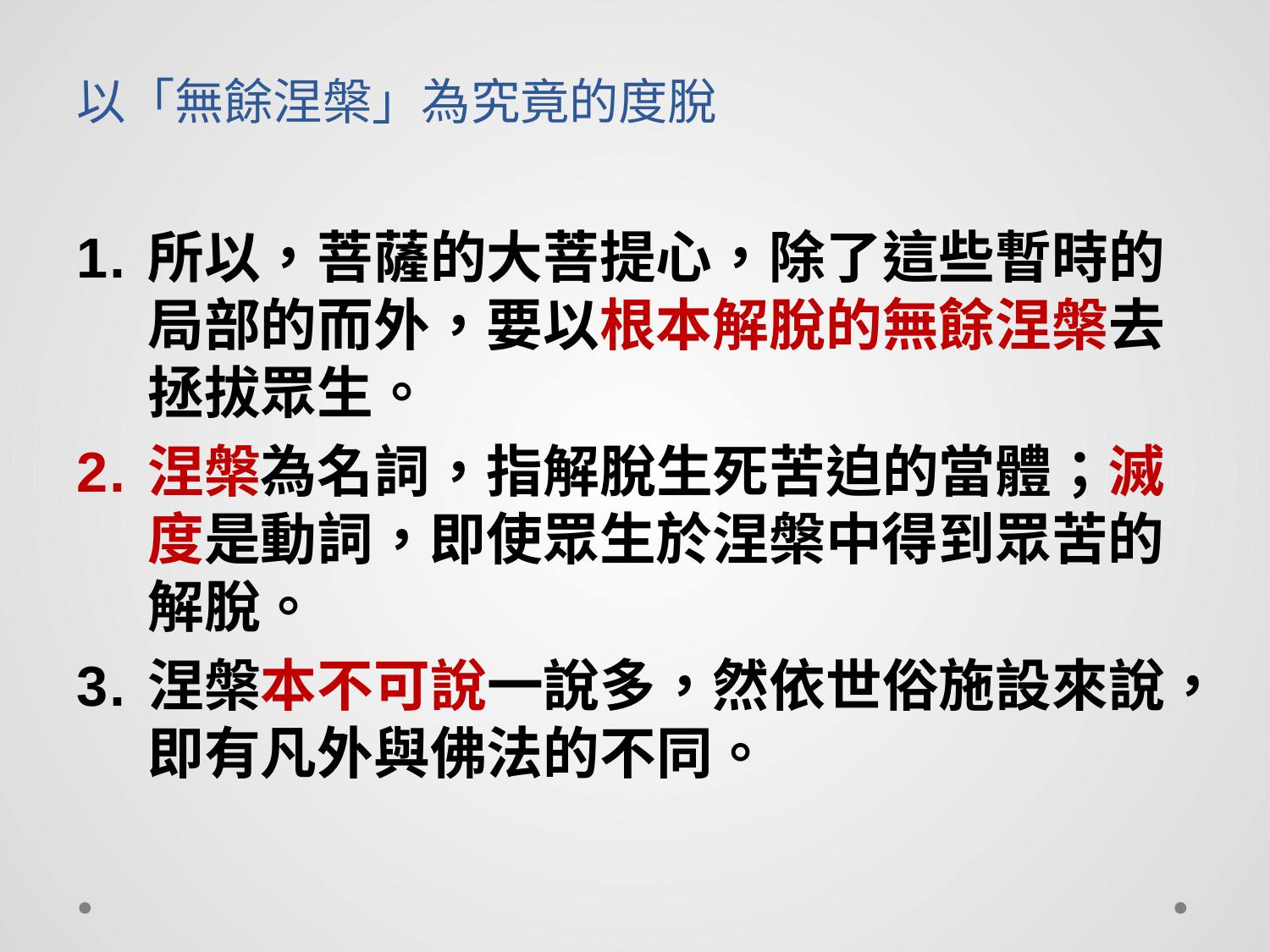

# 以「無餘涅槃」為究竟的度脫

所以，菩薩的大菩提心，除了這些暫時的局部的而外，要以根本解脫的無餘涅槃去拯拔眾生。
涅槃為名詞，指解脫生死苦迫的當體；滅度是動詞，即使眾生於涅槃中得到眾苦的解脫。
涅槃本不可說一說多，然依世俗施設來說，即有凡外與佛法的不同。